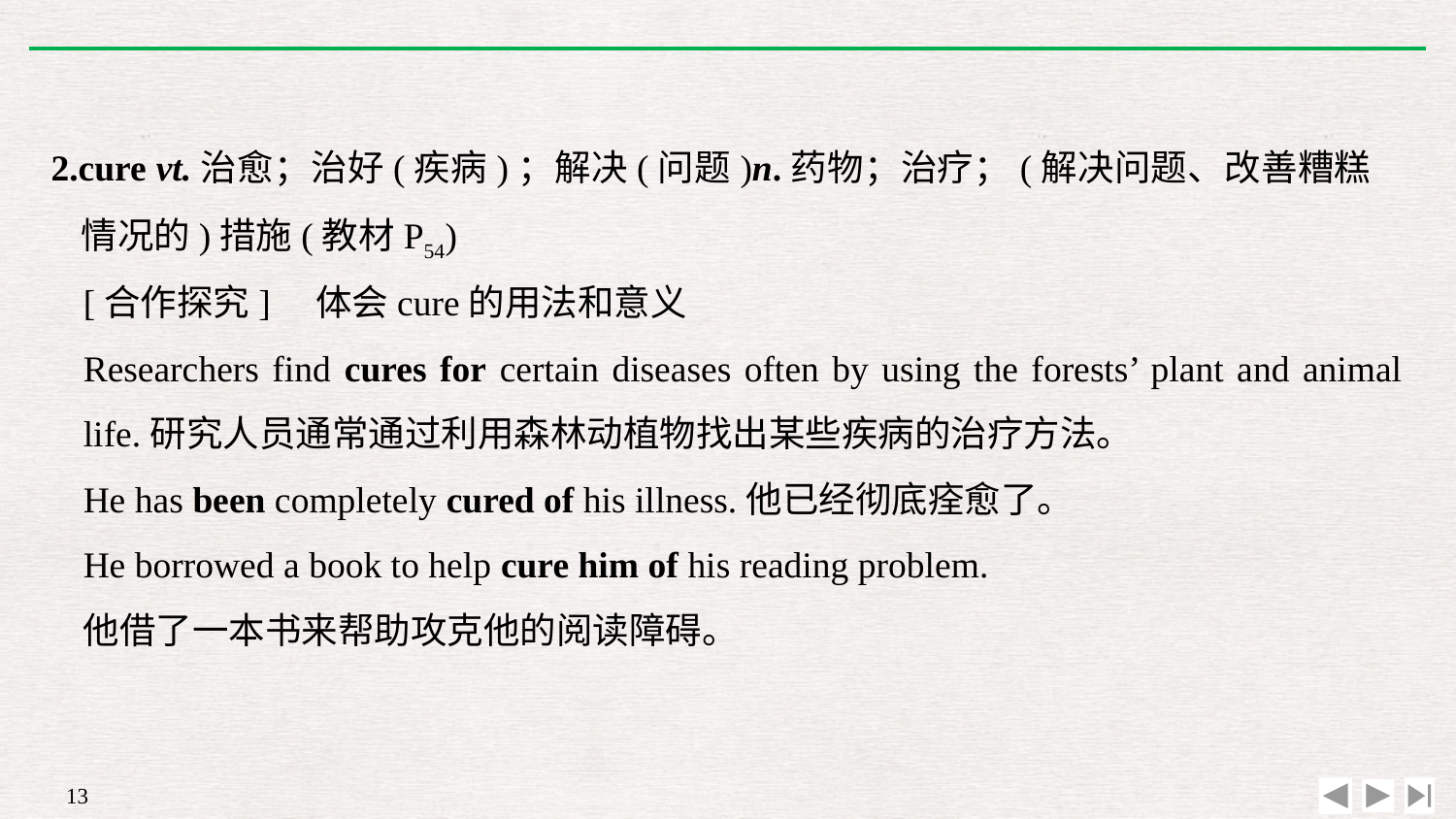

2.cure vt.治愈；治好(疾病)；解决(问题)n.药物；治疗；(解决问题、改善糟糕情况的)措施(教材P54)
[合作探究]　体会cure的用法和意义
Researchers find cures for certain diseases often by using the forests’ plant and animal life.研究人员通常通过利用森林动植物找出某些疾病的治疗方法。
He has been completely cured of his illness.他已经彻底痊愈了。
He borrowed a book to help cure him of his reading problem.
他借了一本书来帮助攻克他的阅读障碍。